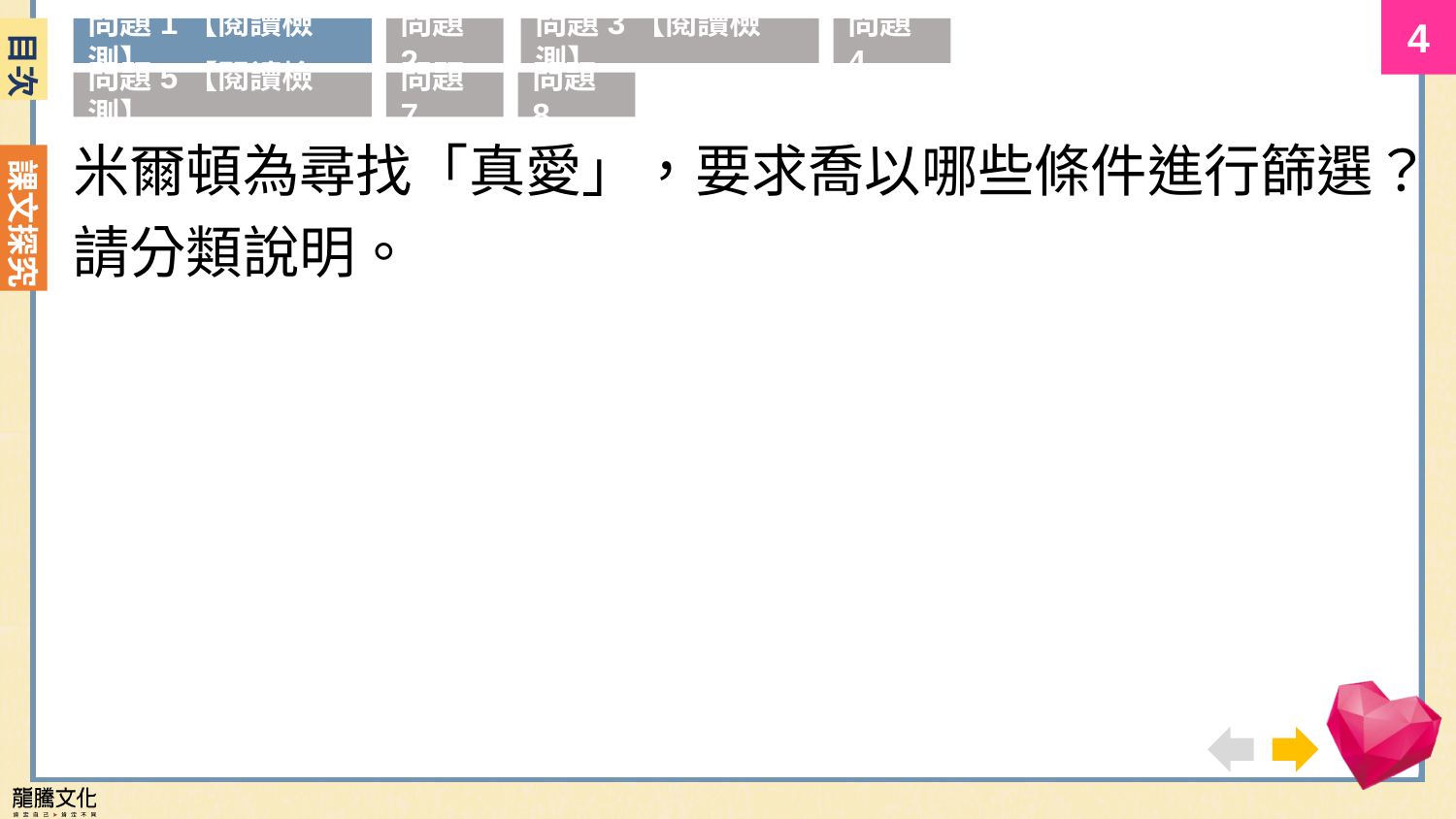

目次
問題1【閱讀檢測】
問題2
問題3【閱讀檢測】
問題4
問題5【閱讀檢測】
問題7
問題8
米爾頓為尋找「真愛」，要求喬以哪些條件進行篩選？請分類說明。